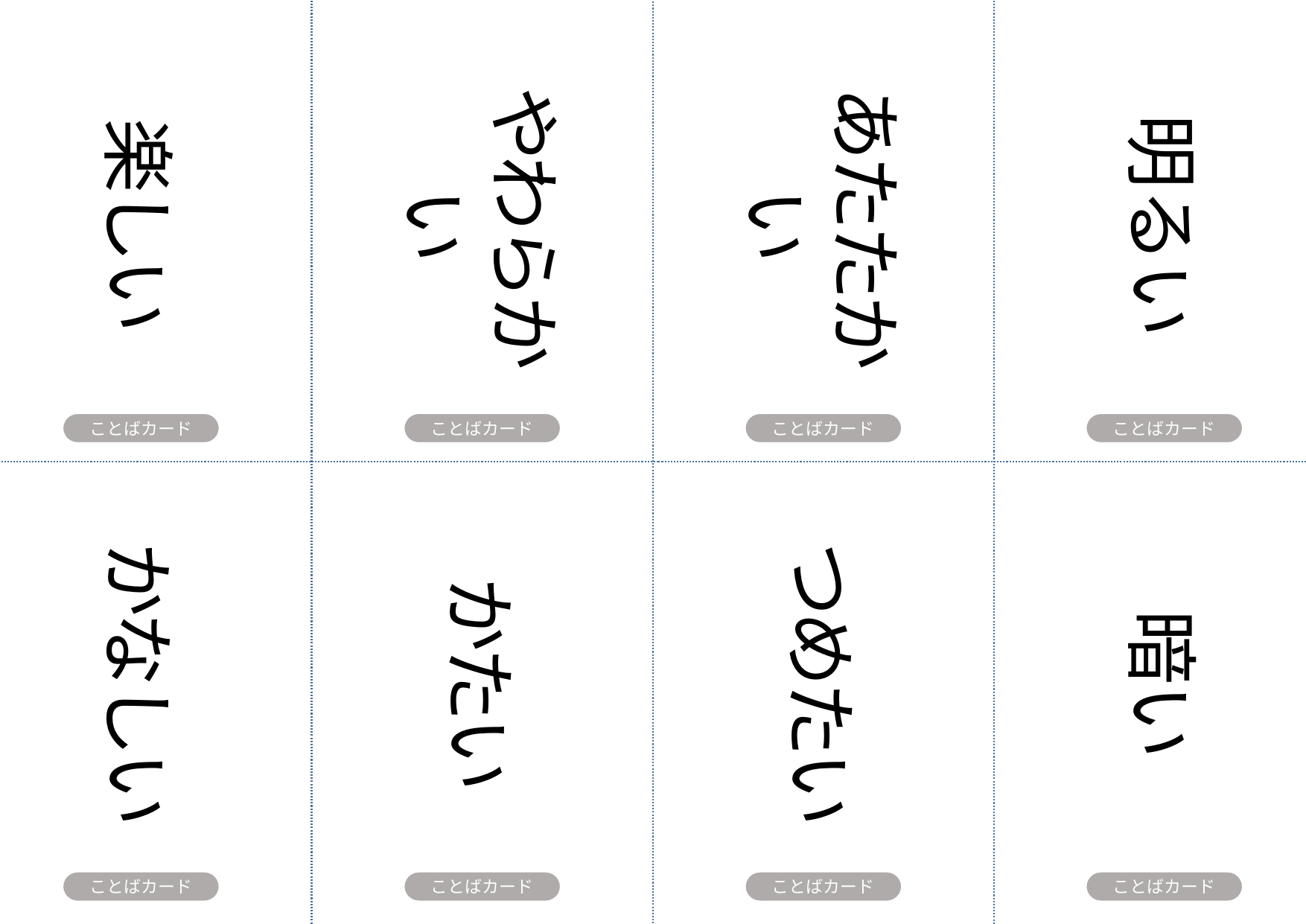

ことばカード
ことばカード
ことばカード
ことばカード
ことばカード
ことばカード
ことばカード
ことばカード
明るい
楽しい
やわらかい
あたたかい
暗い
かなしい
かたい
つめたい